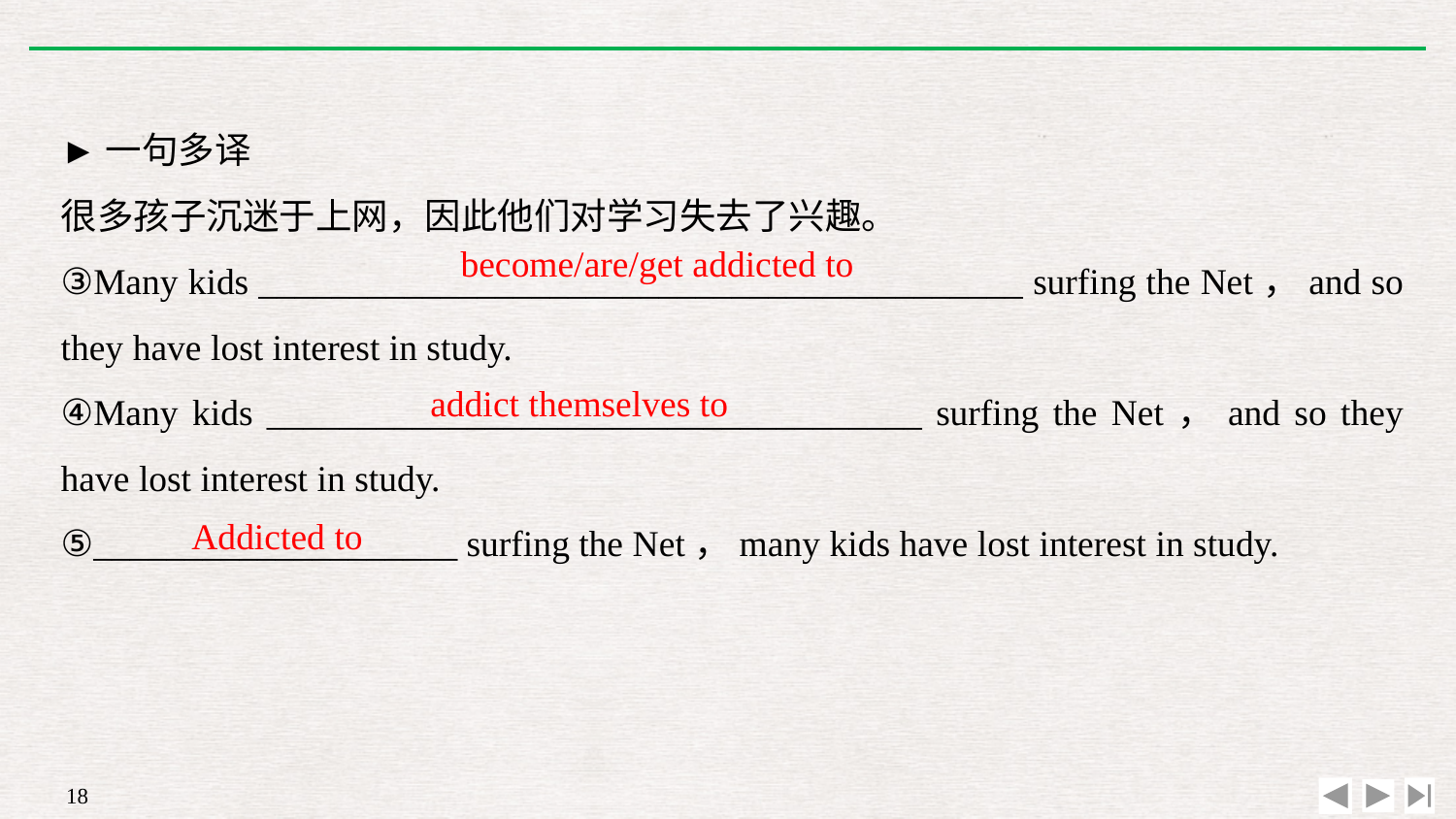

►一句多译
很多孩子沉迷于上网，因此他们对学习失去了兴趣。
③Many kids __________________________________________ surfing the Net，and so they have lost interest in study.
④Many kids ____________________________________ surfing the Net，and so they have lost interest in study.
⑤____________________ surfing the Net，many kids have lost interest in study.
become/are/get addicted to
addict themselves to
Addicted to